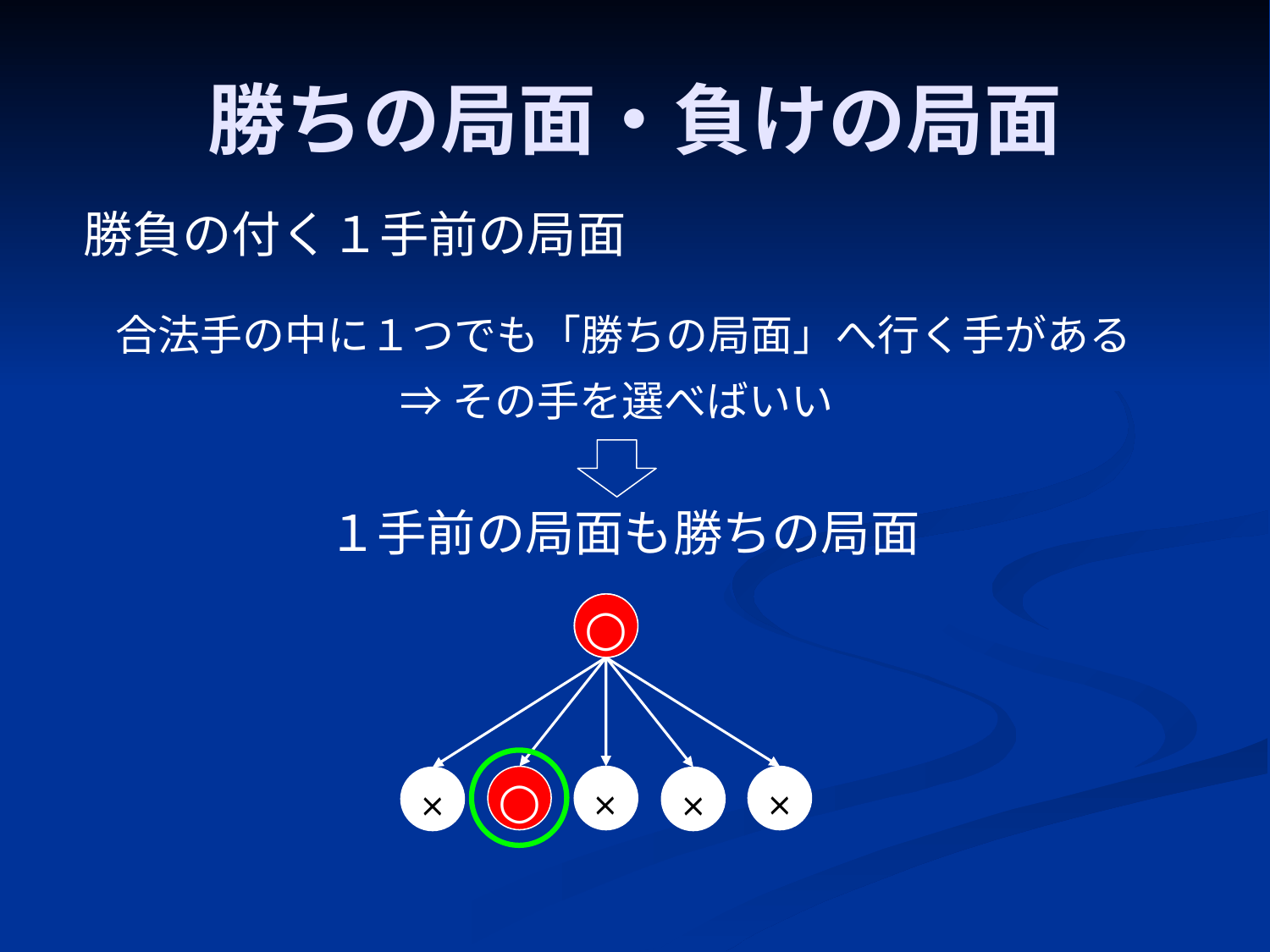

# 勝ちの局面・負けの局面
勝負の付く１手前の局面
合法手の中に１つでも「勝ちの局面」へ行く手がある
⇒その手を選べばいい

１手前の局面も勝ちの局面

○

○
×
×
×
×